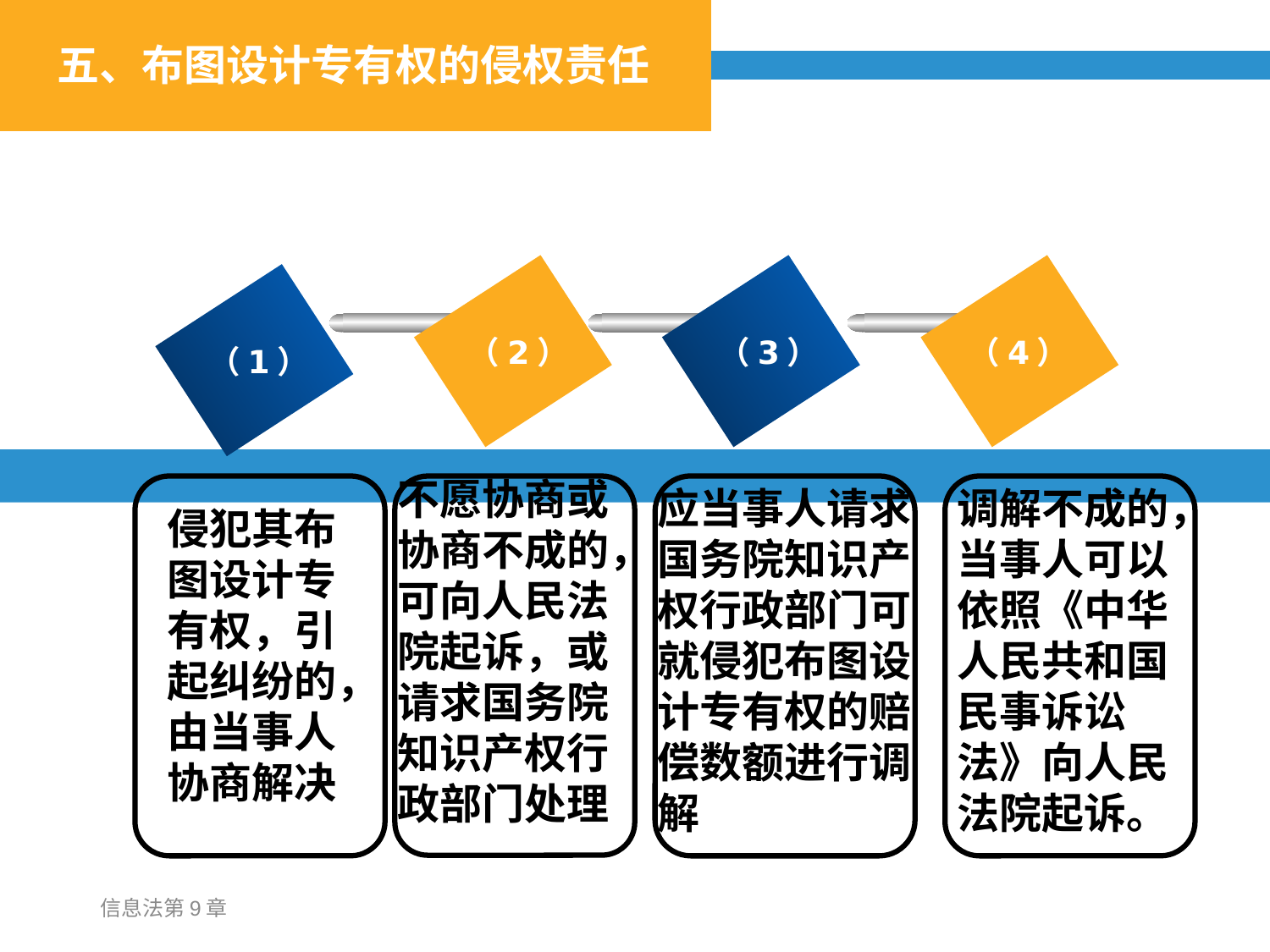

# 五、布图设计专有权的侵权责任

（2）
（3）
（4）
（1）
不愿协商或协商不成的，可向人民法院起诉，或请求国务院知识产权行政部门处理

应当事人请求国务院知识产权行政部门可就侵犯布图设计专有权的赔偿数额进行调解

调解不成的，当事人可以依照《中华人民共和国民事诉讼法》向人民法院起诉。
侵犯其布图设计专有权，引起纠纷的，由当事人协商解决
信息法第9章